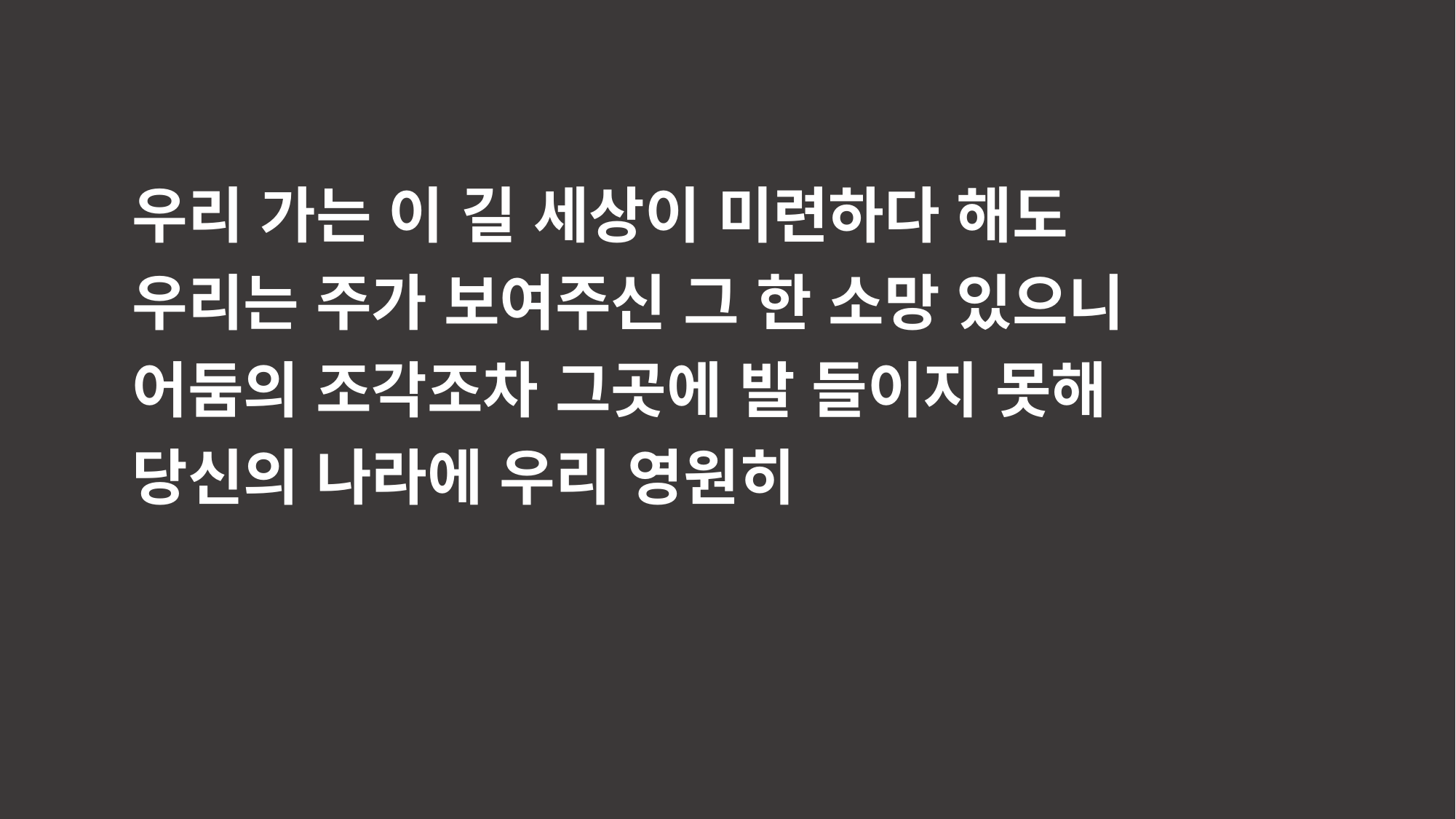

우리 가는 이 길 세상이 미련하다 해도
우리는 주가 보여주신 그 한 소망 있으니
어둠의 조각조차 그곳에 발 들이지 못해
당신의 나라에 우리 영원히